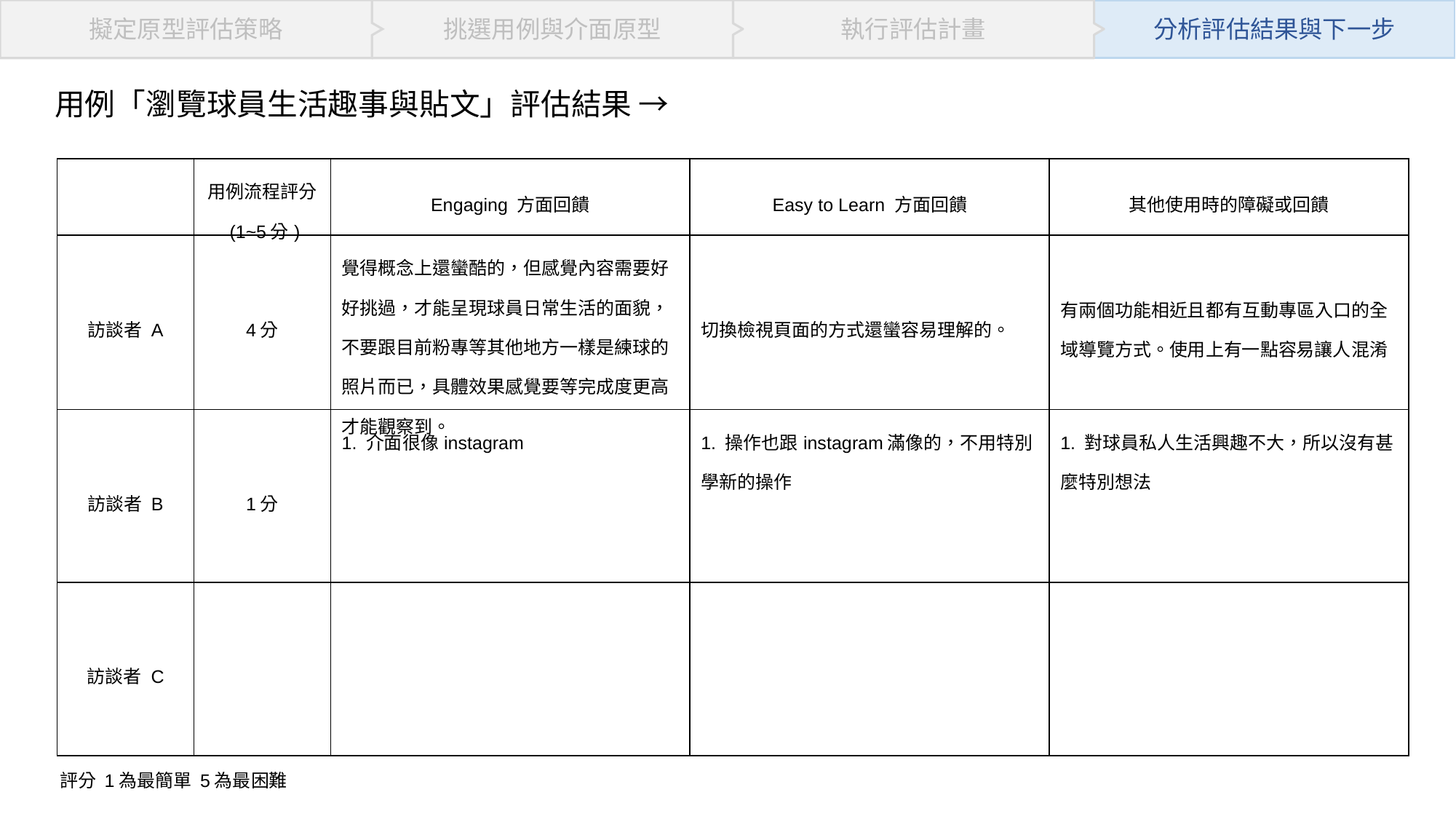

挑選用例與介面原型

擬定原型評估策略
執行評估計畫
分析評估結果與下一步
用例「瀏覽球員生活趣事與貼文」評估結果 →
|  | 用例流程評分 (1~5分) | Engaging 方面回饋 | Easy to Learn 方面回饋 | 其他使用時的障礙或回饋 |
| --- | --- | --- | --- | --- |
| 訪談者 A | 4分 | 覺得概念上還蠻酷的，但感覺內容需要好好挑過，才能呈現球員日常生活的面貌，不要跟目前粉專等其他地方一樣是練球的照片而已，具體效果感覺要等完成度更高才能觀察到。 | 切換檢視頁面的方式還蠻容易理解的。 | 有兩個功能相近且都有互動專區入口的全域導覽方式。使用上有一點容易讓人混淆 |
| 訪談者 B | 1分 | 1. 介面很像instagram | 1. 操作也跟instagram滿像的，不用特別學新的操作 | 1. 對球員私人生活興趣不大，所以沒有甚麼特別想法 |
| 訪談者 C |  |  |  |  |
評分 1為最簡單 5為最困難